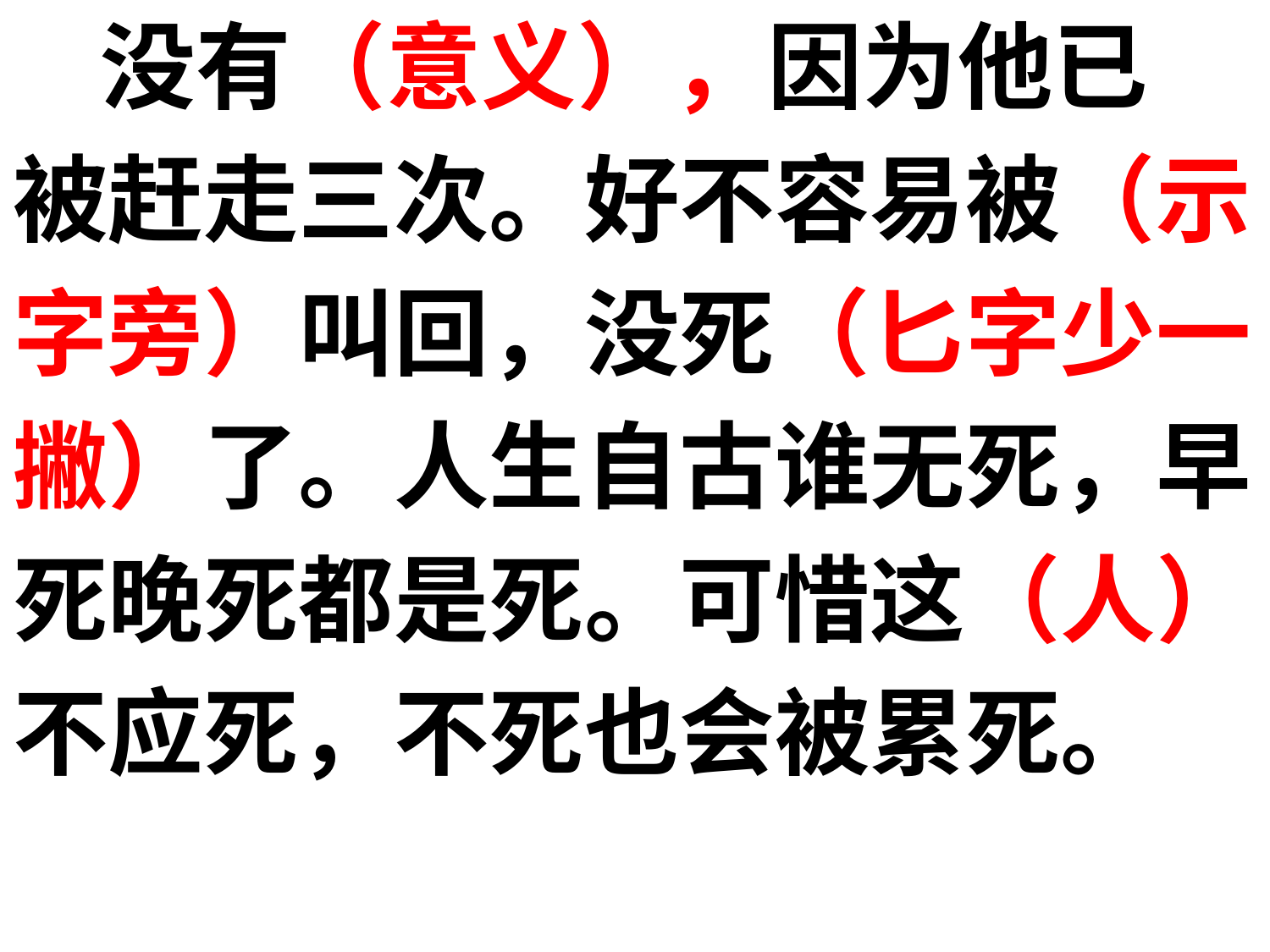

没有（意义），因为他已
被赶走三次。好不容易被（示
字旁）叫回，没死（匕字少一
撇）了。人生自古谁无死，早
死晚死都是死。可惜这（人）
不应死，不死也会被累死。